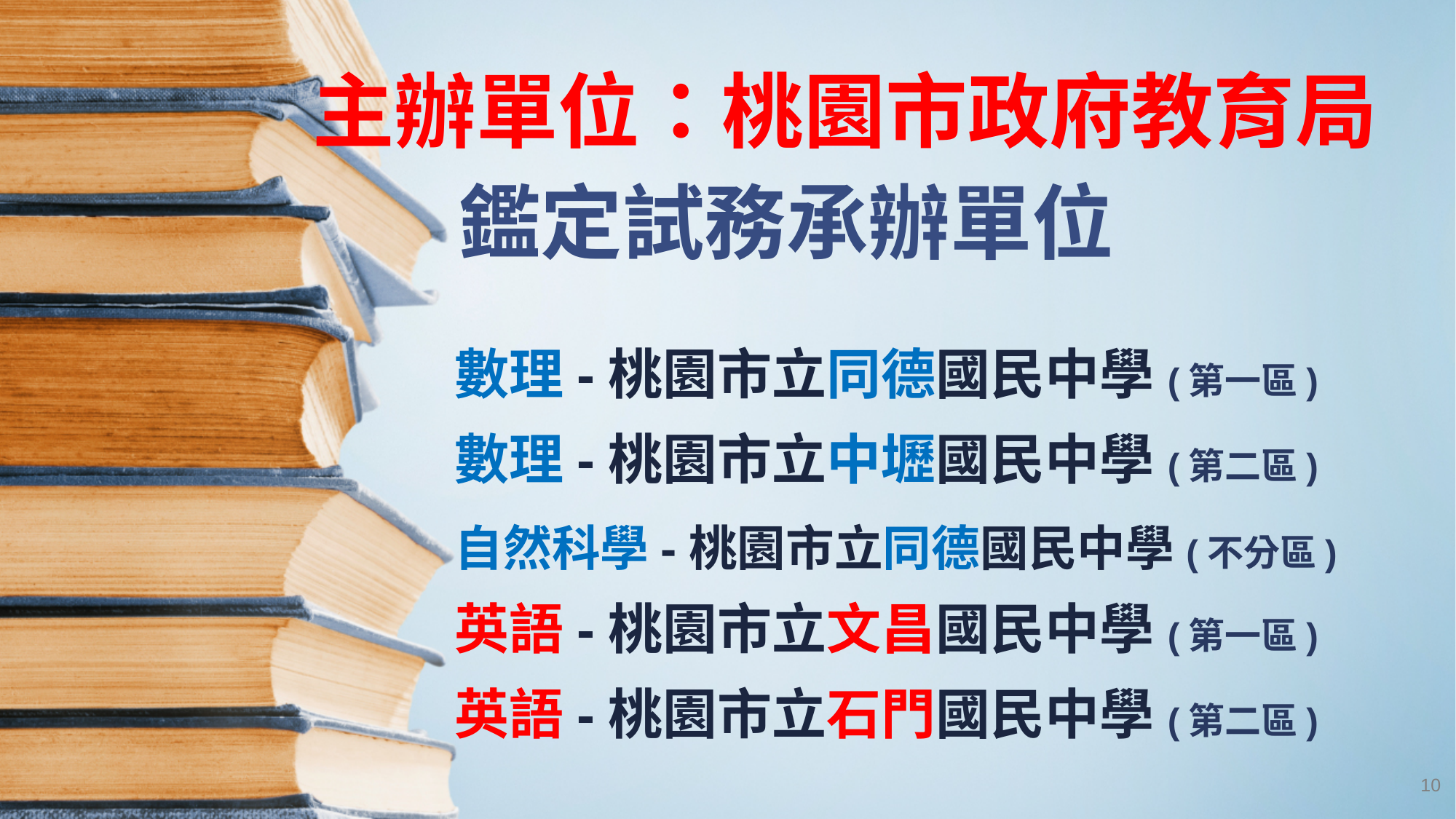

# 鑑定試務承辦單位
主辦單位：桃園市政府教育局

數理-桃園市立同德國民中學(第一區)
數理-桃園市立中壢國民中學(第二區)
自然科學-桃園市立同德國民中學(不分區)
英語-桃園市立文昌國民中學(第一區)
英語-桃園市立石門國民中學(第二區)
10